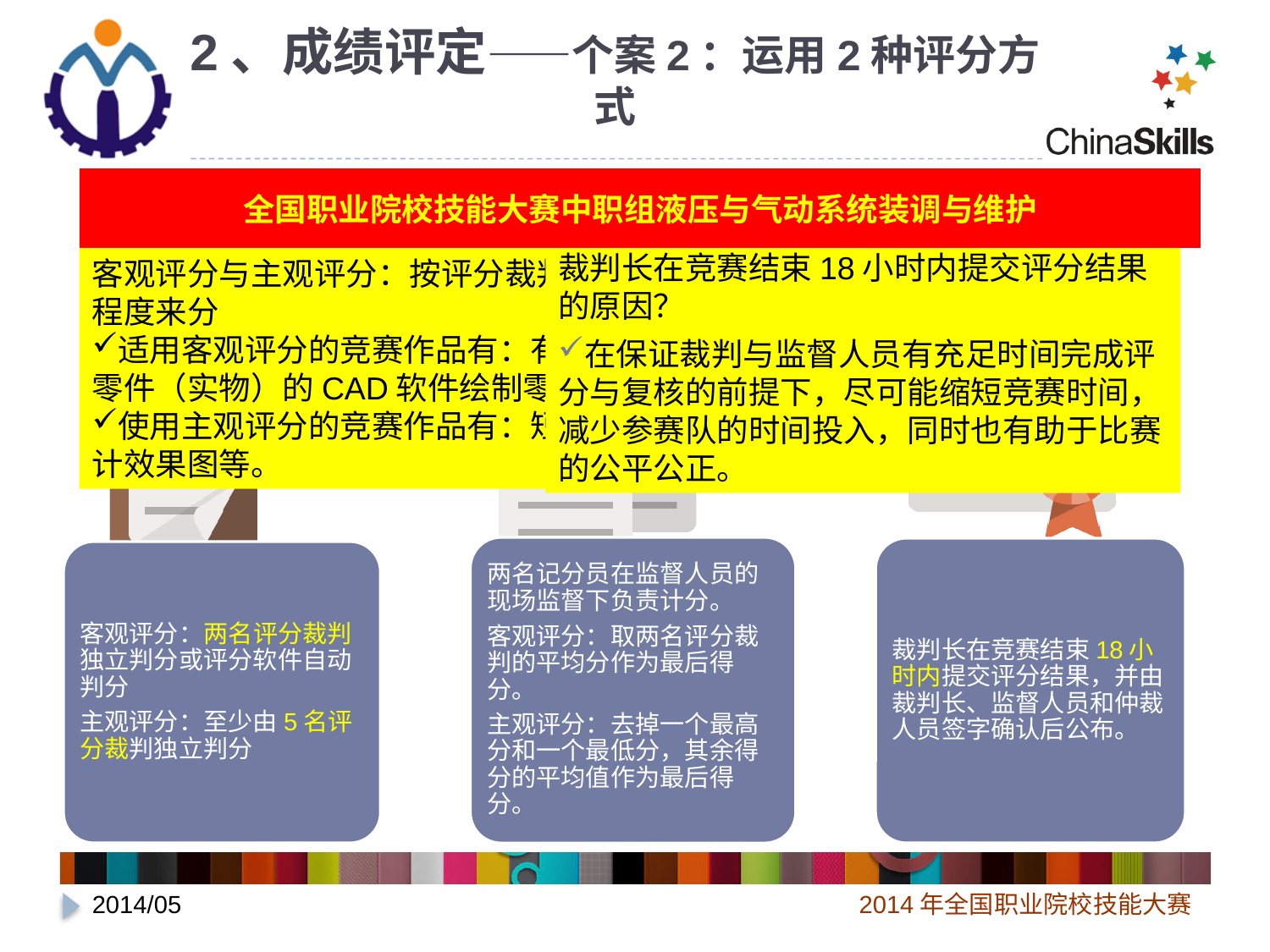

2、成绩评定——个案2：运用2种评分方式
全国职业院校技能大赛中职组液压与气动系统装调与维护
裁判长在竞赛结束18小时内提交评分结果的原因？
在保证裁判与监督人员有充足时间完成评分与复核的前提下，尽可能缩短竞赛时间，减少参赛队的时间投入，同时也有助于比赛的公平公正。
客观评分与主观评分：按评分裁判主观意志对评分结果的影响程度来分
适用客观评分的竞赛作品有：有标准答案的答题纸，针对特定零件（实物）的CAD软件绘制零件图等。
使用主观评分的竞赛作品有：短片制作，服装设计图，室内设计效果图等。
结果评分
客观评分：两名评分裁判独立判分或评分软件自动判分
主观评分：至少由5名评分裁判独立判分

两名记分员在监督人员的现场监督下负责计分。
客观评分：取两名评分裁判的平均分作为最后得分。
主观评分：去掉一个最高分和一个最低分，其余得分的平均值作为最后得分。

裁判长在竞赛结束18小时内提交评分结果，并由裁判长、监督人员和仲裁人员签字确认后公布。
2014/05
2014年全国职业院校技能大赛